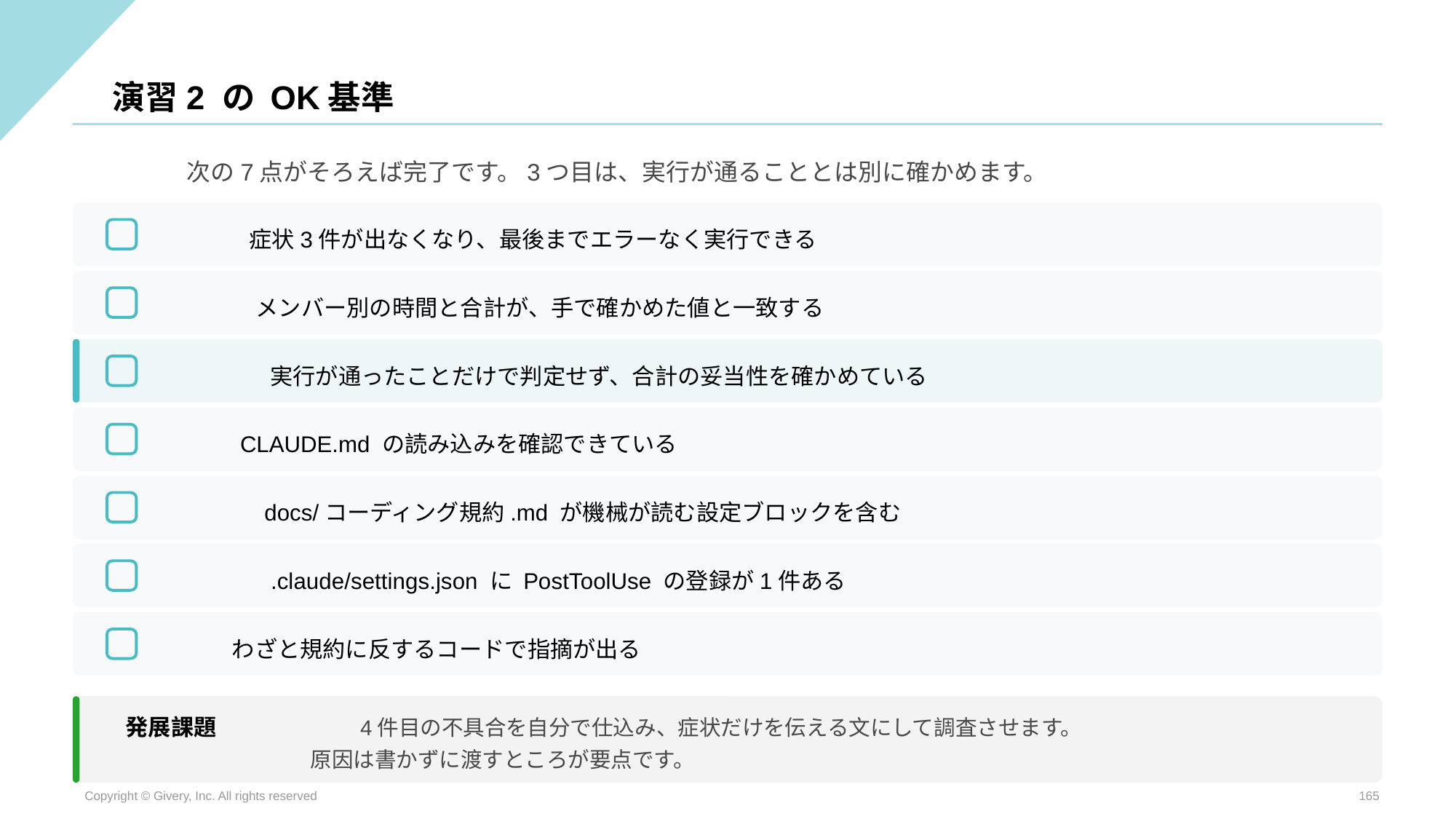

演習2 の OK基準

次の7点がそろえば完了です。3つ目は、実行が通ることとは別に確かめます。

症状3件が出なくなり、最後までエラーなく実行できる

メンバー別の時間と合計が、手で確かめた値と一致する

実行が通ったことだけで判定せず、合計の妥当性を確かめている

CLAUDE.md の読み込みを確認できている

docs/コーディング規約.md が機械が読む設定ブロックを含む

.claude/settings.json に PostToolUse の登録が1件ある

わざと規約に反するコードで指摘が出る

発展課題
4件目の不具合を自分で仕込み、症状だけを伝える文にして調査させます。
原因は書かずに渡すところが要点です。
Copyright © Givery, Inc. All rights reserved
165